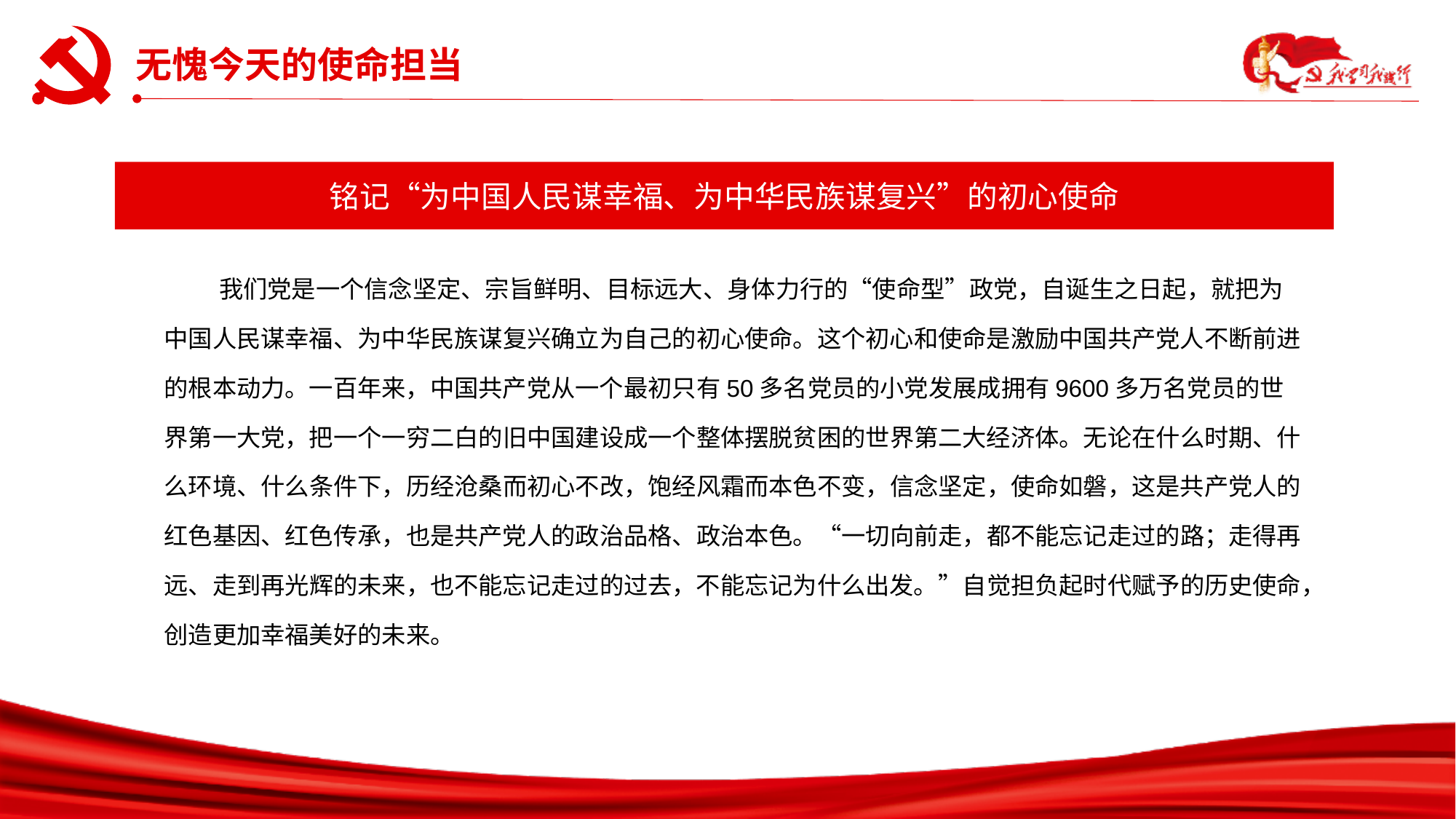

无愧今天的使命担当
铭记“为中国人民谋幸福、为中华民族谋复兴”的初心使命

         我们党是一个信念坚定、宗旨鲜明、目标远大、身体力行的“使命型”政党，自诞生之日起，就把为中国人民谋幸福、为中华民族谋复兴确立为自己的初心使命。这个初心和使命是激励中国共产党人不断前进的根本动力。一百年来，中国共产党从一个最初只有50多名党员的小党发展成拥有9600多万名党员的世界第一大党，把一个一穷二白的旧中国建设成一个整体摆脱贫困的世界第二大经济体。无论在什么时期、什么环境、什么条件下，历经沧桑而初心不改，饱经风霜而本色不变，信念坚定，使命如磐，这是共产党人的红色基因、红色传承，也是共产党人的政治品格、政治本色。“一切向前走，都不能忘记走过的路；走得再远、走到再光辉的未来，也不能忘记走过的过去，不能忘记为什么出发。”自觉担负起时代赋予的历史使命，创造更加幸福美好的未来。